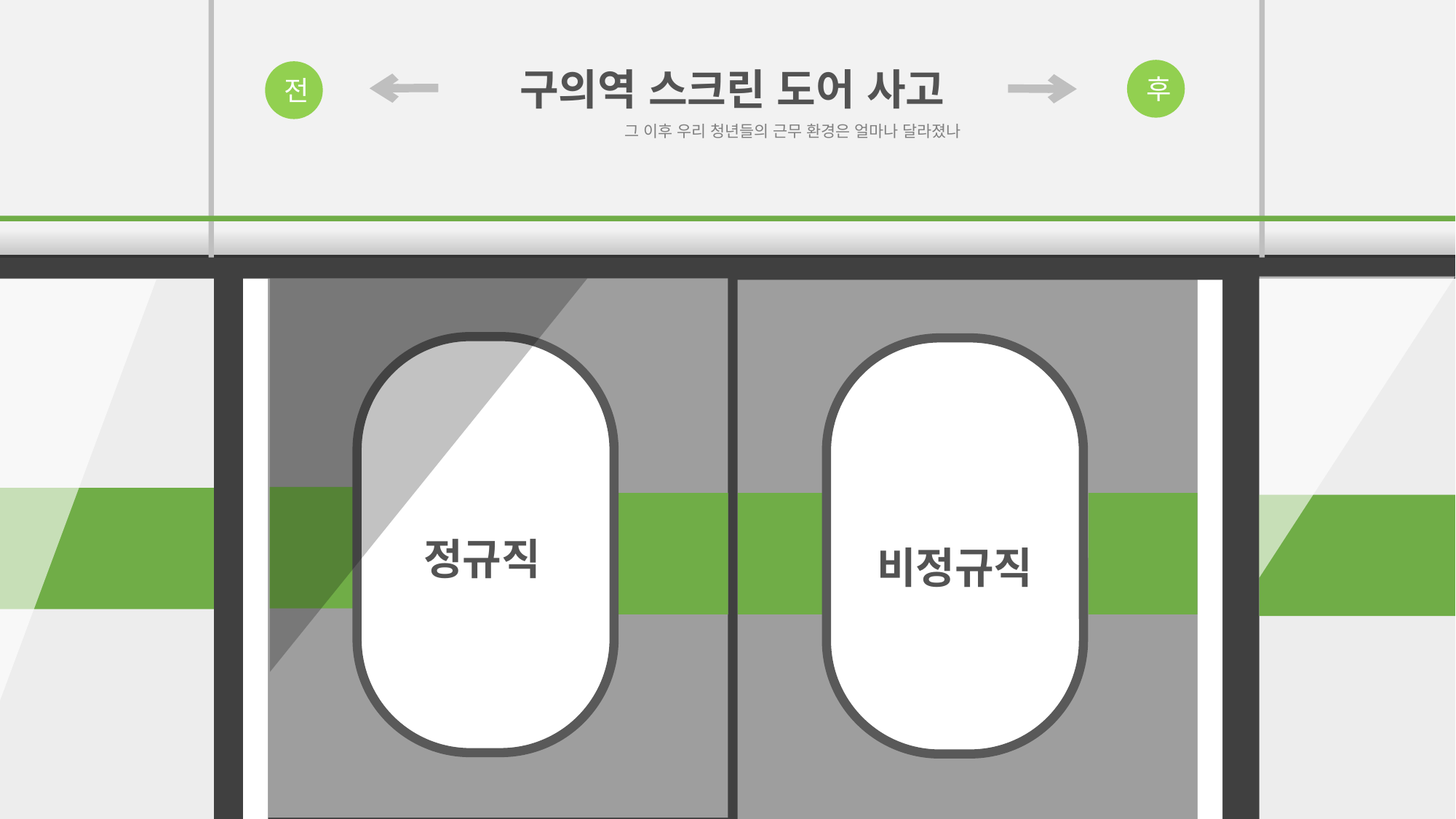

구의역 스크린 도어 사고
후
전
그 이후 우리 청년들의 근무 환경은 얼마나 달라졌나
정규직
비정규직